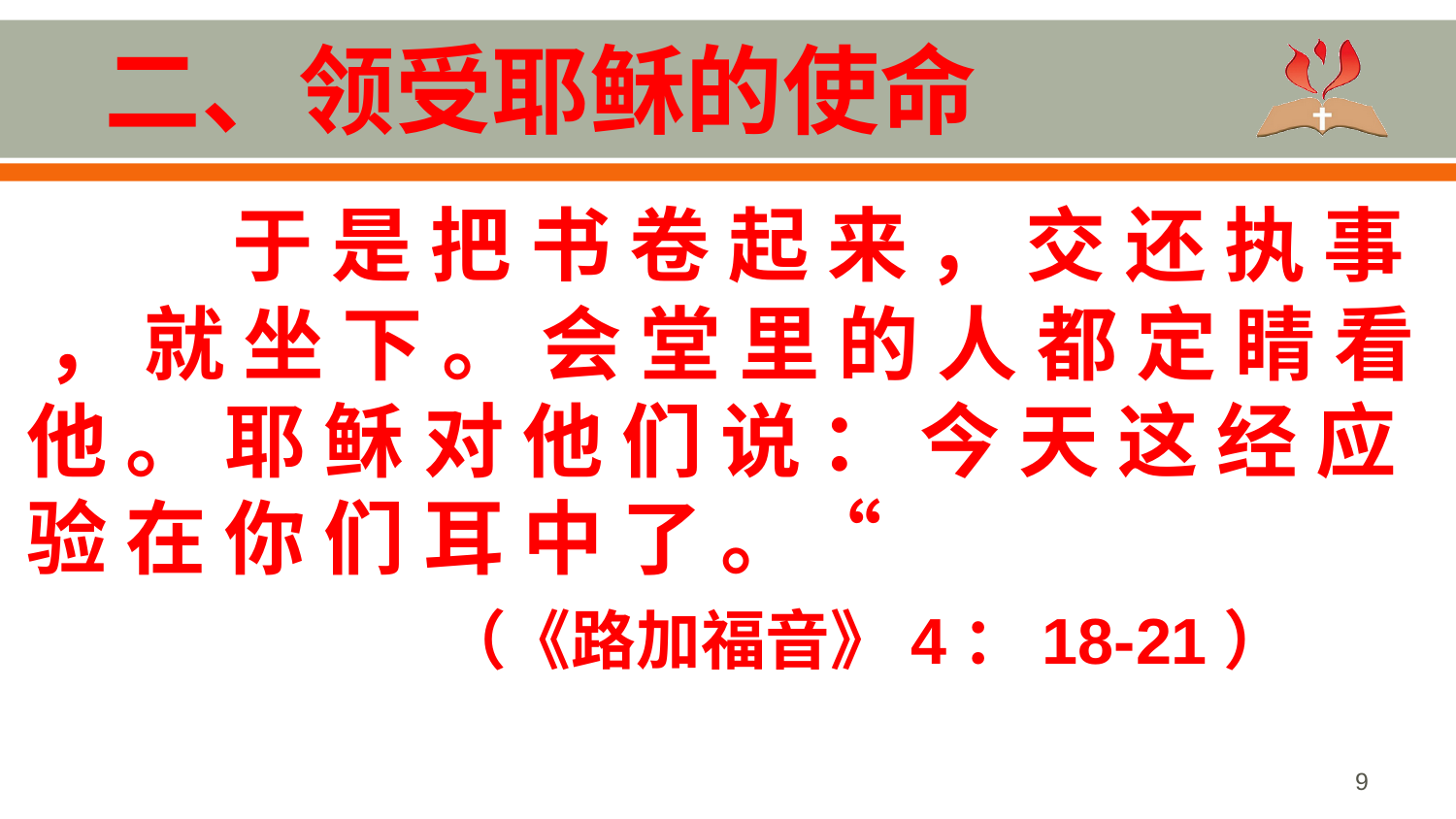

# 二、领受耶稣的使命
      于 是 把 书 卷 起 来 ， 交 还 执 事 ， 就 坐 下 。 会 堂 里 的 人 都 定 睛 看 他 。 耶 稣 对 他 们 说 ： 今 天 这 经 应 验 在 你 们 耳 中 了 。“
                  （《路加福音》4：18-21）

9